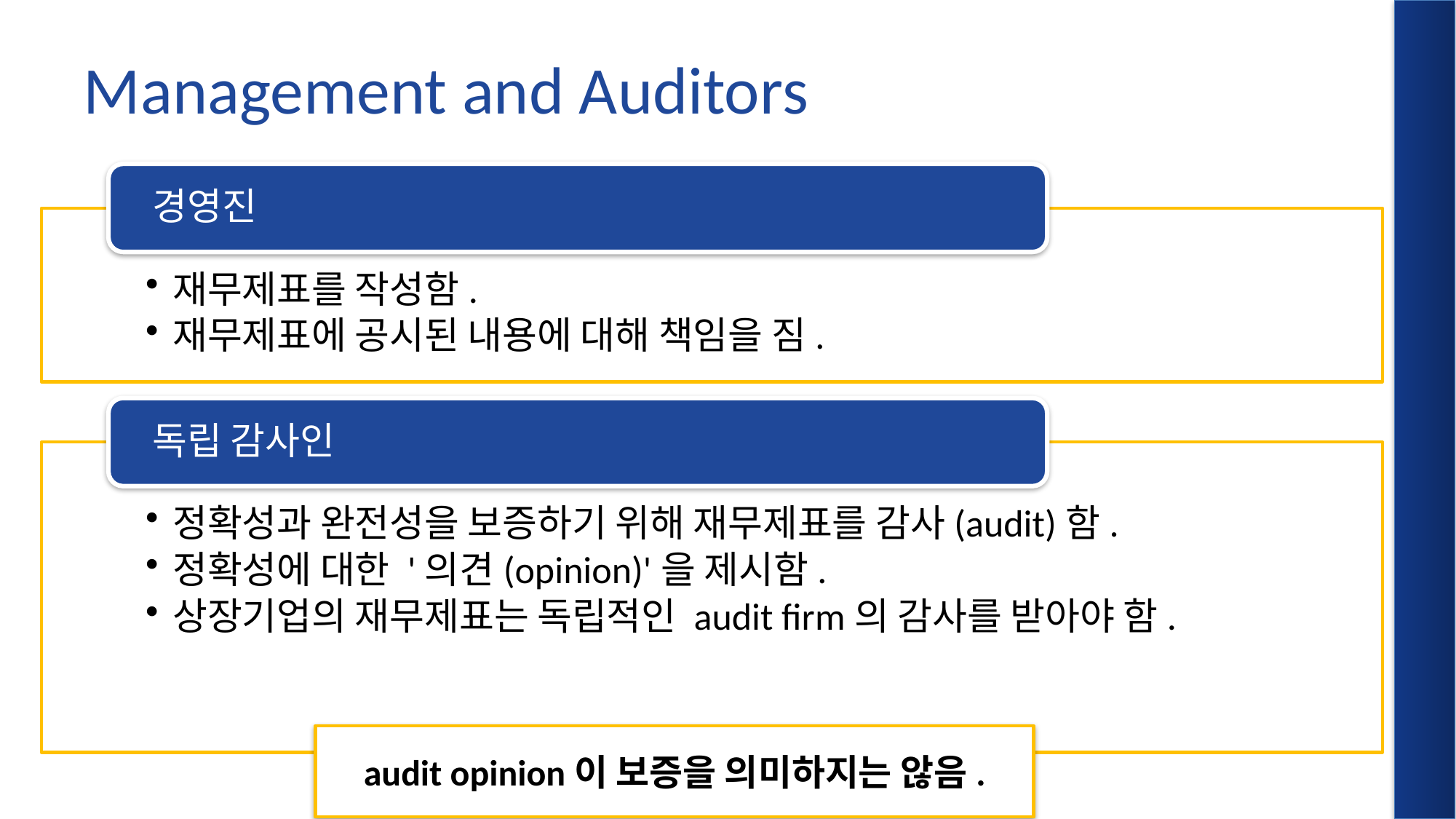

# Management and Auditors
재무제표를 작성함.
재무제표에 공시된 내용에 대해 책임을 짐.
경영진
정확성과 완전성을 보증하기 위해 재무제표를 감사(audit)함.
정확성에 대한 '의견(opinion)'을 제시함.
상장기업의 재무제표는 독립적인 audit firm의 감사를 받아야 함.
독립 감사인
audit opinion이 보증을 의미하지는 않음.